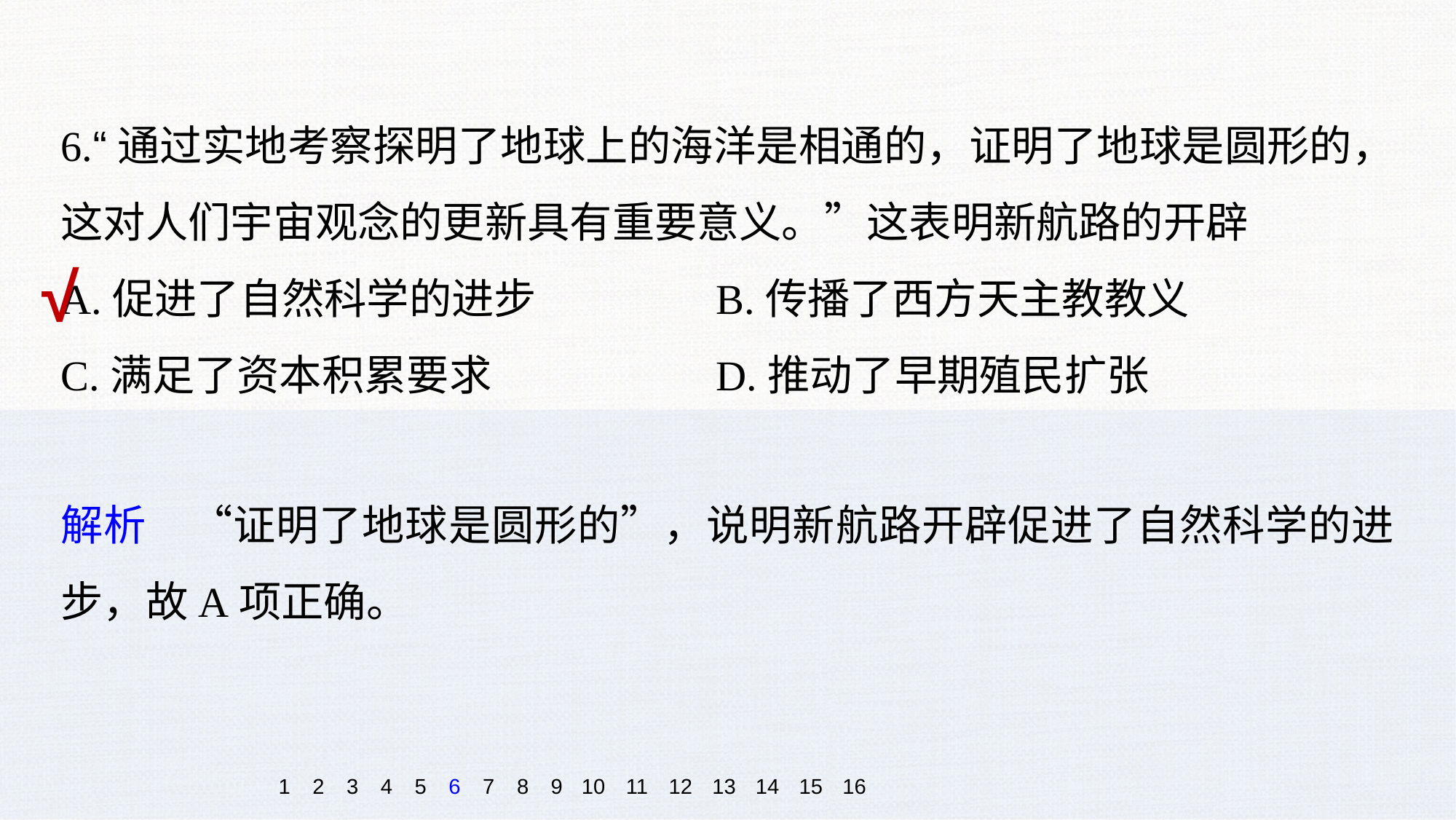

6.“通过实地考察探明了地球上的海洋是相通的，证明了地球是圆形的，这对人们宇宙观念的更新具有重要意义。”这表明新航路的开辟
A.促进了自然科学的进步		B.传播了西方天主教教义
C.满足了资本积累要求			D.推动了早期殖民扩张
√
解析　“证明了地球是圆形的”，说明新航路开辟促进了自然科学的进步，故A项正确。
1
2
3
4
5
6
7
8
9
10
11
12
13
14
15
16